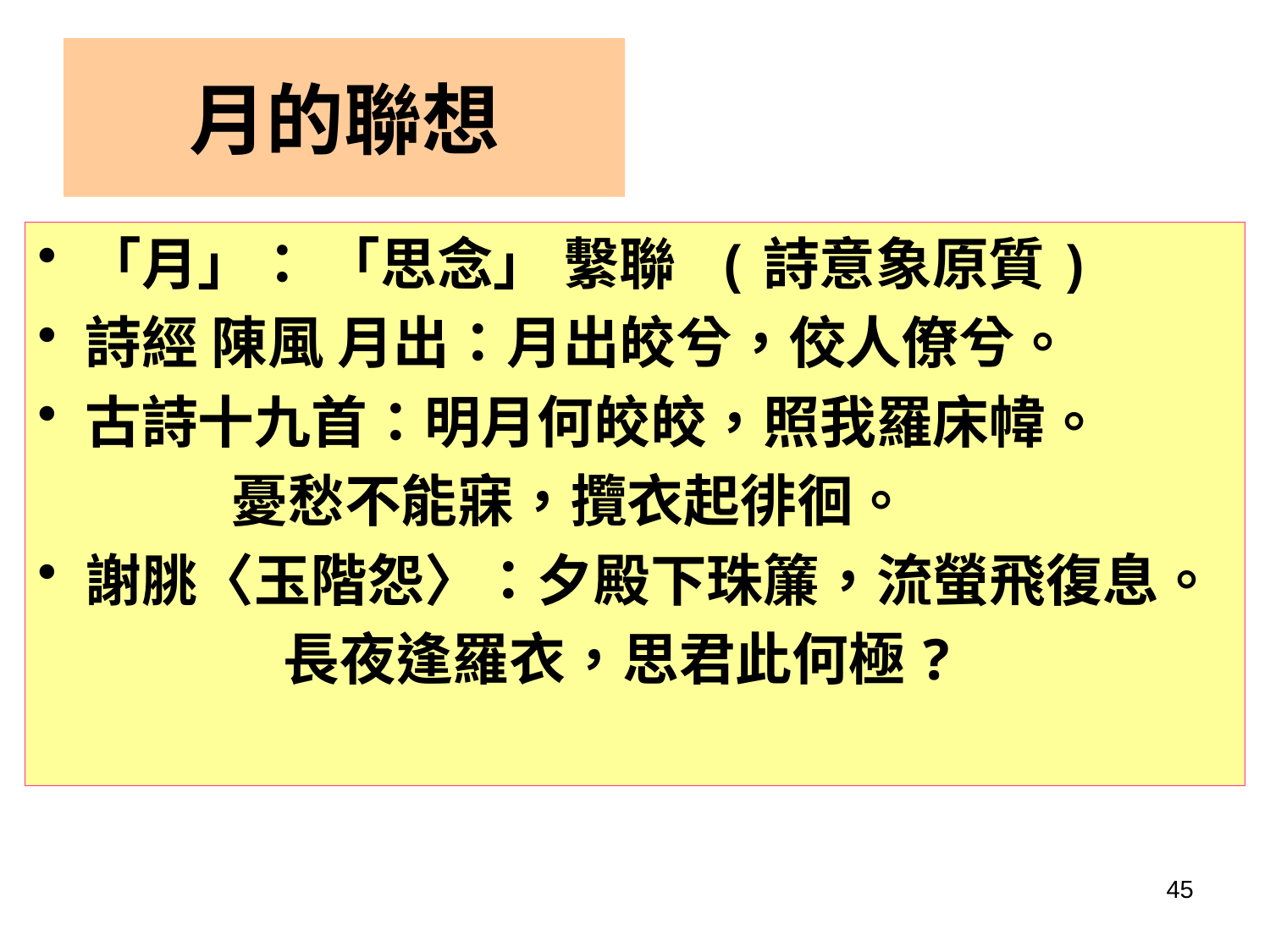

# 月的聯想
「月」： 「思念」 繫聯  (詩意象原質)
詩經 陳風 月出：月出皎兮，佼人僚兮。
古詩十九首：明月何皎皎，照我羅床幃。
              憂愁不能寐，攬衣起徘徊。
謝脁〈玉階怨〉：夕殿下珠簾，流螢飛復息。
                  長夜逢羅衣，思君此何極?

45